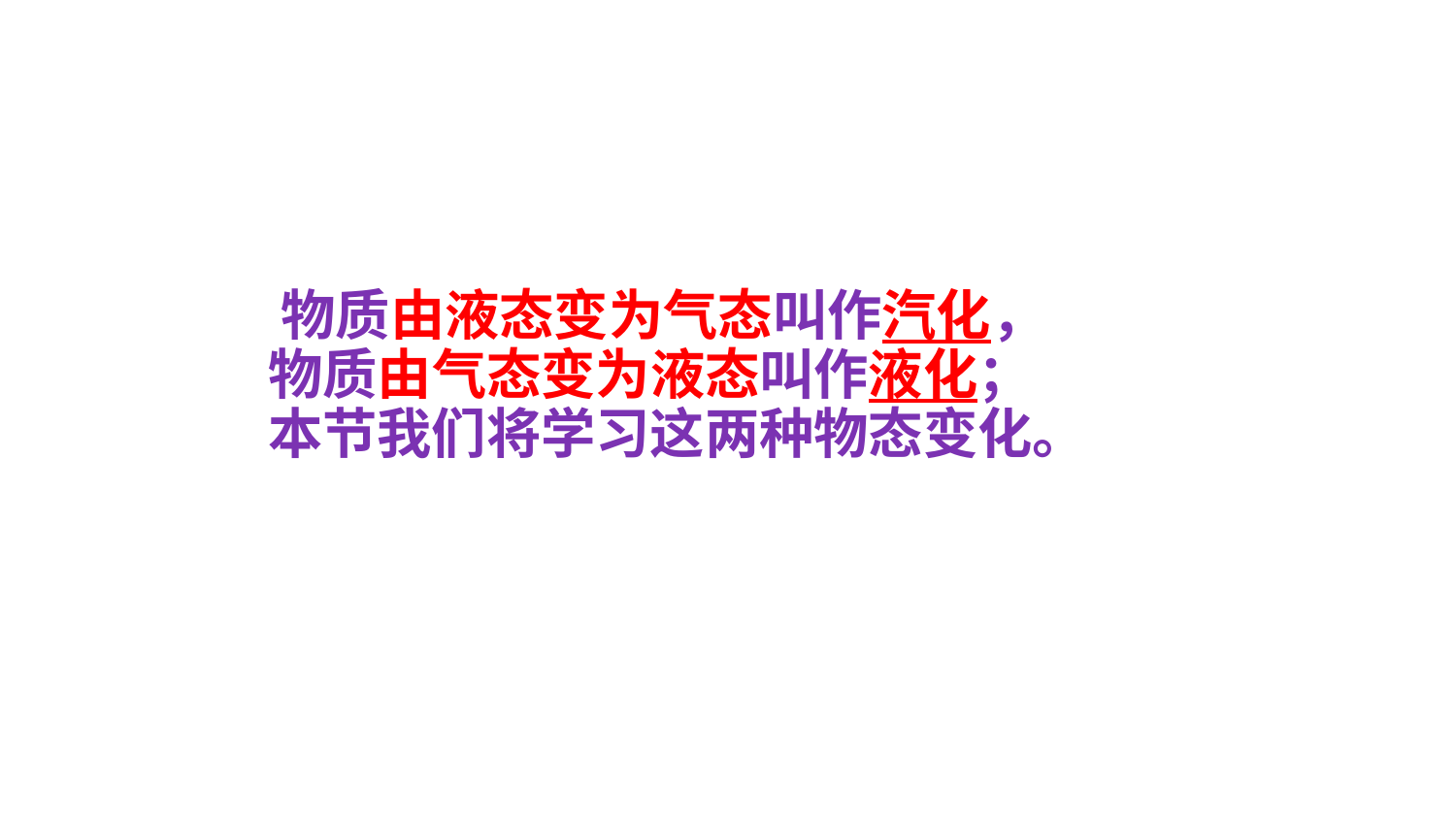

# 物质由液态变为气态叫作汽化， 物质由气态变为液态叫作液化； 本节我们将学习这两种物态变化。